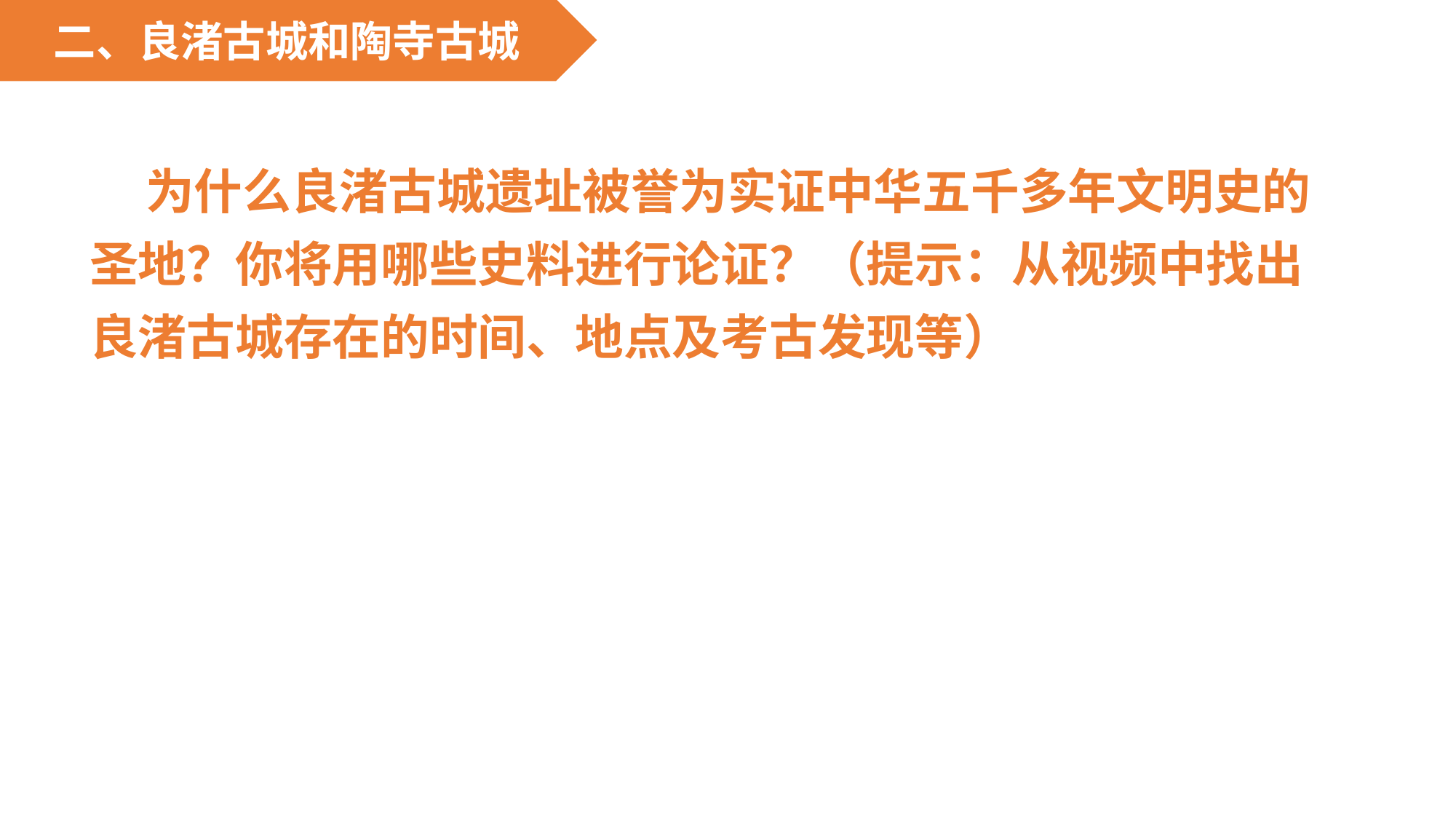

二、良渚古城和陶寺古城
    为什么良渚古城遗址被誉为实证中华五千多年文明史的圣地？你将用哪些史料进行论证？（提示：从视频中找出良渚古城存在的时间、地点及考古发现等）